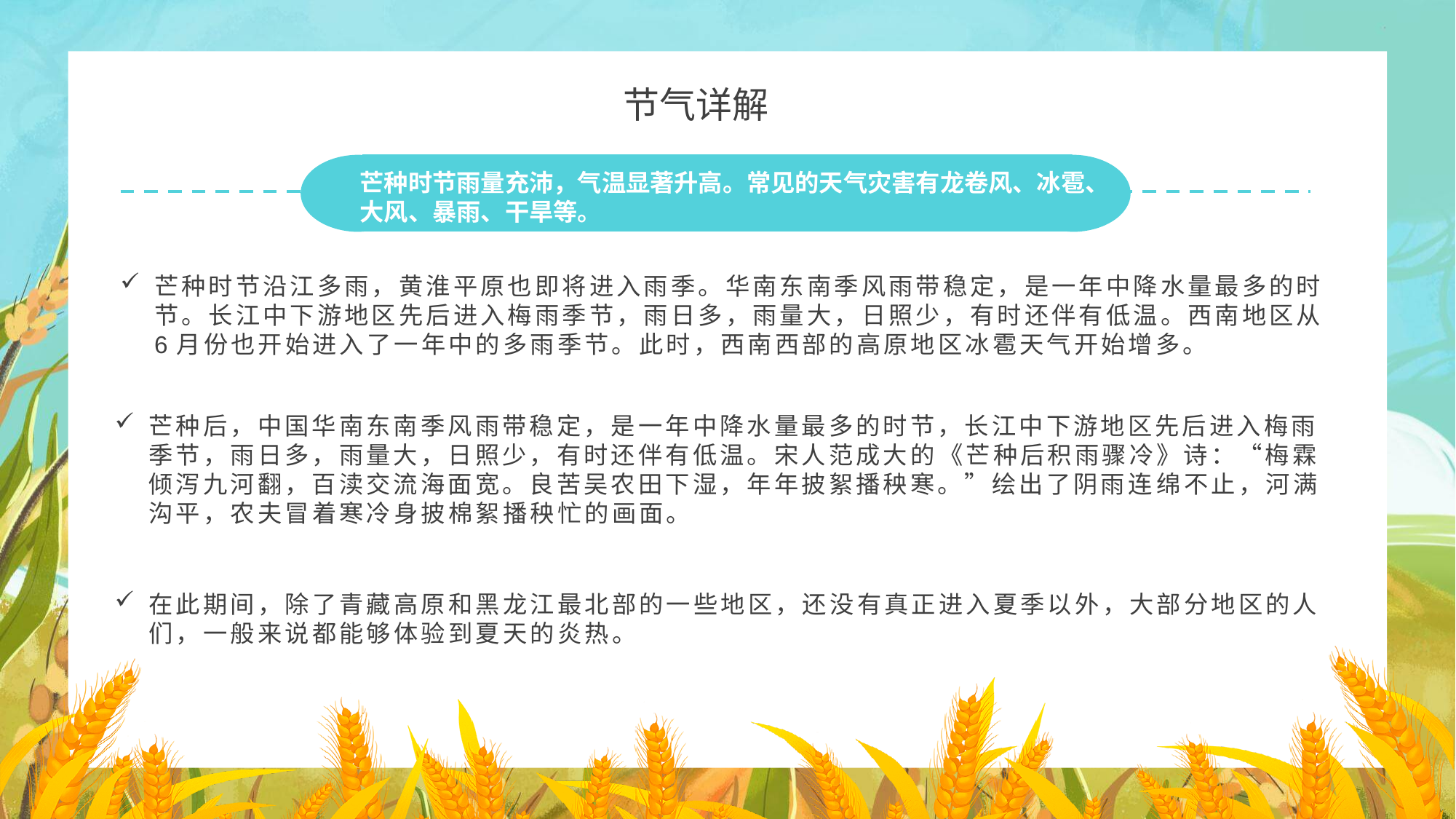

芒种时节雨量充沛，气温显著升高。常见的天气灾害有龙卷风、冰雹、大风、暴雨、干旱等。
芒种时节沿江多雨，黄淮平原也即将进入雨季。华南东南季风雨带稳定，是一年中降水量最多的时节。长江中下游地区先后进入梅雨季节，雨日多，雨量大，日照少，有时还伴有低温。西南地区从6月份也开始进入了一年中的多雨季节。此时，西南西部的高原地区冰雹天气开始增多。
芒种后，中国华南东南季风雨带稳定，是一年中降水量最多的时节，长江中下游地区先后进入梅雨季节，雨日多，雨量大，日照少，有时还伴有低温。宋人范成大的《芒种后积雨骤冷》诗：“梅霖倾泻九河翻，百渎交流海面宽。良苦吴农田下湿，年年披絮播秧寒。”绘出了阴雨连绵不止，河满沟平，农夫冒着寒冷身披棉絮播秧忙的画面。
在此期间，除了青藏高原和黑龙江最北部的一些地区，还没有真正进入夏季以外，大部分地区的人们，一般来说都能够体验到夏天的炎热。